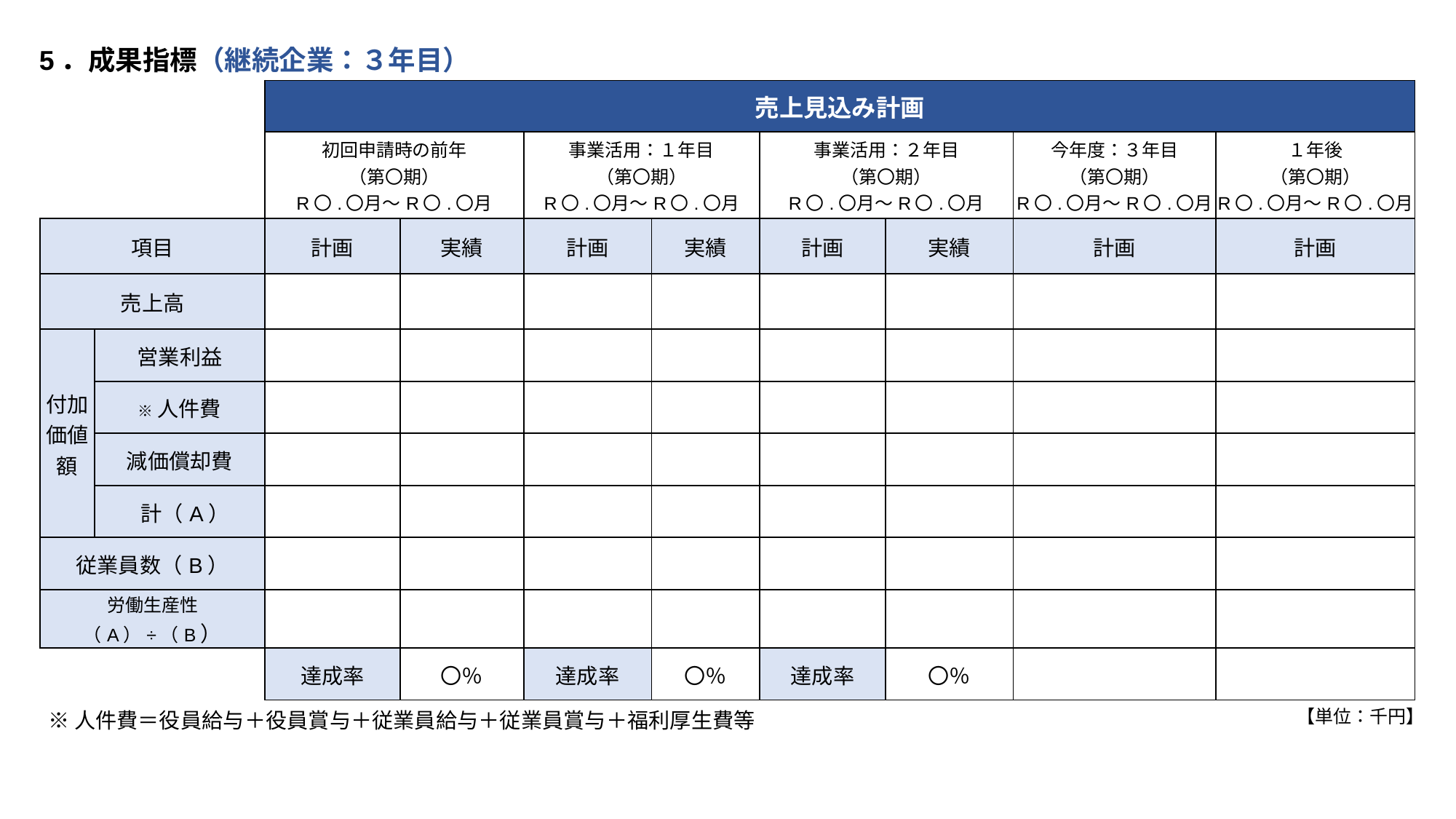

5．成果指標（継続企業：３年目）
|  |  | 売上見込み計画 |  |  |  |  |  |  |  |
| --- | --- | --- | --- | --- | --- | --- | --- | --- | --- |
|  |  | 初回申請時の前年 （第〇期） R〇.〇月～R〇.〇月 |  | 事業活用：１年目 （第〇期） R〇.〇月～R〇.〇月 |  | 事業活用：２年目 （第〇期） R〇.〇月～R〇.〇月 |  | 今年度：３年目 （第〇期） R〇.〇月～R〇.〇月 | １年後 （第〇期） R〇.〇月～R〇.〇月 |
| 項目 |  | 計画 | 実績 | 計画 | 実績 | 計画 | 実績 | 計画 | 計画 |
| 売上高 |  |  |  |  |  |  |  |  |  |
| 付加価値額 | 営業利益 |  |  |  |  |  |  |  |  |
|  | ※人件費 |  |  |  |  |  |  |  |  |
|  | 減価償却費 |  |  |  |  |  |  |  |  |
|  | 計（A） |  |  |  |  |  |  |  |  |
| 従業員数（B） |  |  |  |  |  |  |  |  |  |
| 労働生産性（A）÷（B） |  |  |  |  |  |  |  |  |  |
|  |  | 達成率 | 〇％ | 達成率 | 〇％ | 達成率 | 〇％ |  |  |
【単位：千円】
※人件費＝役員給与＋役員賞与＋従業員給与＋従業員賞与＋福利厚生費等